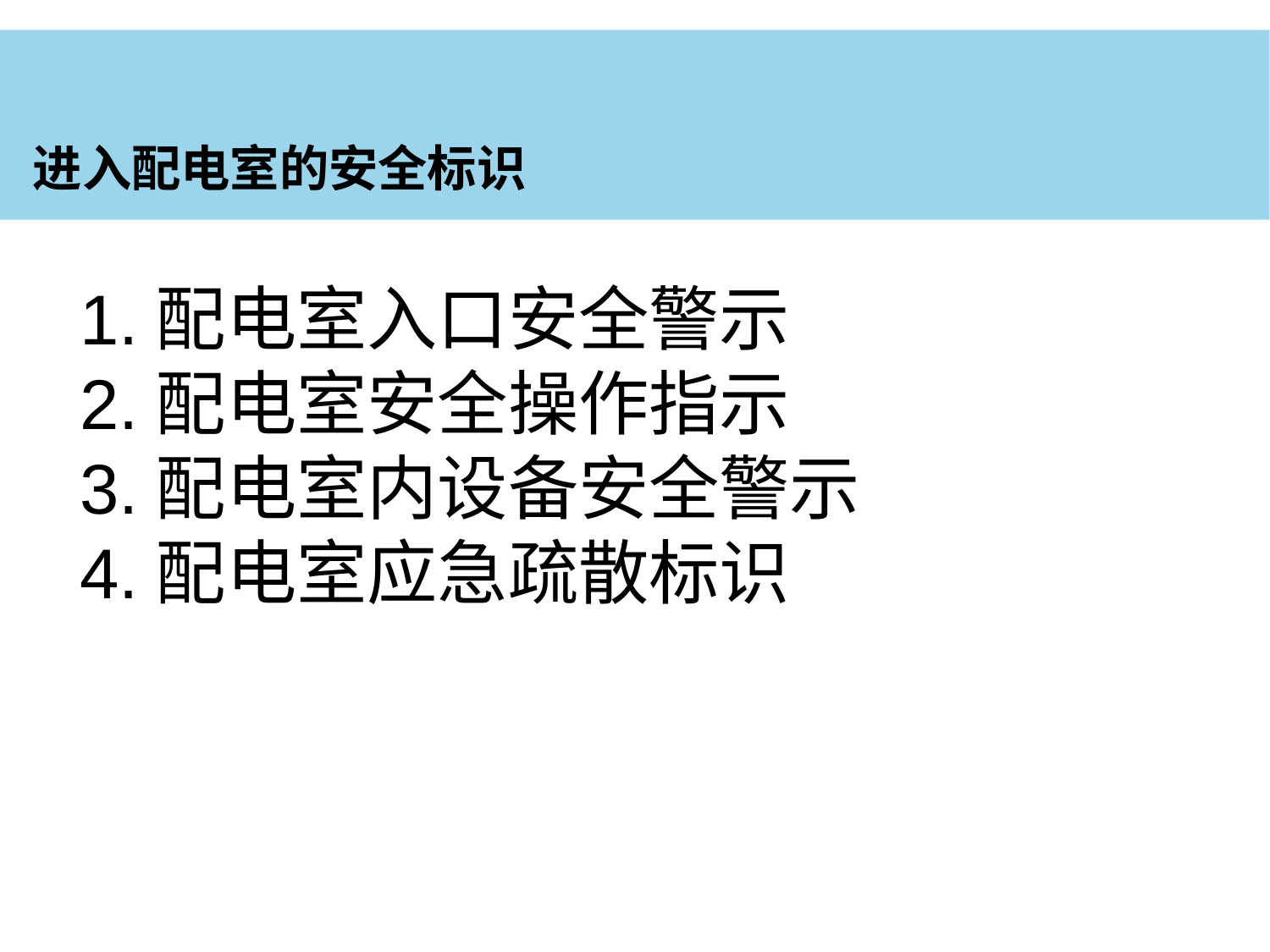

# 进入配电室的安全标识
1.配电室入口安全警示
2.配电室安全操作指示
3.配电室内设备安全警示
4.配电室应急疏散标识